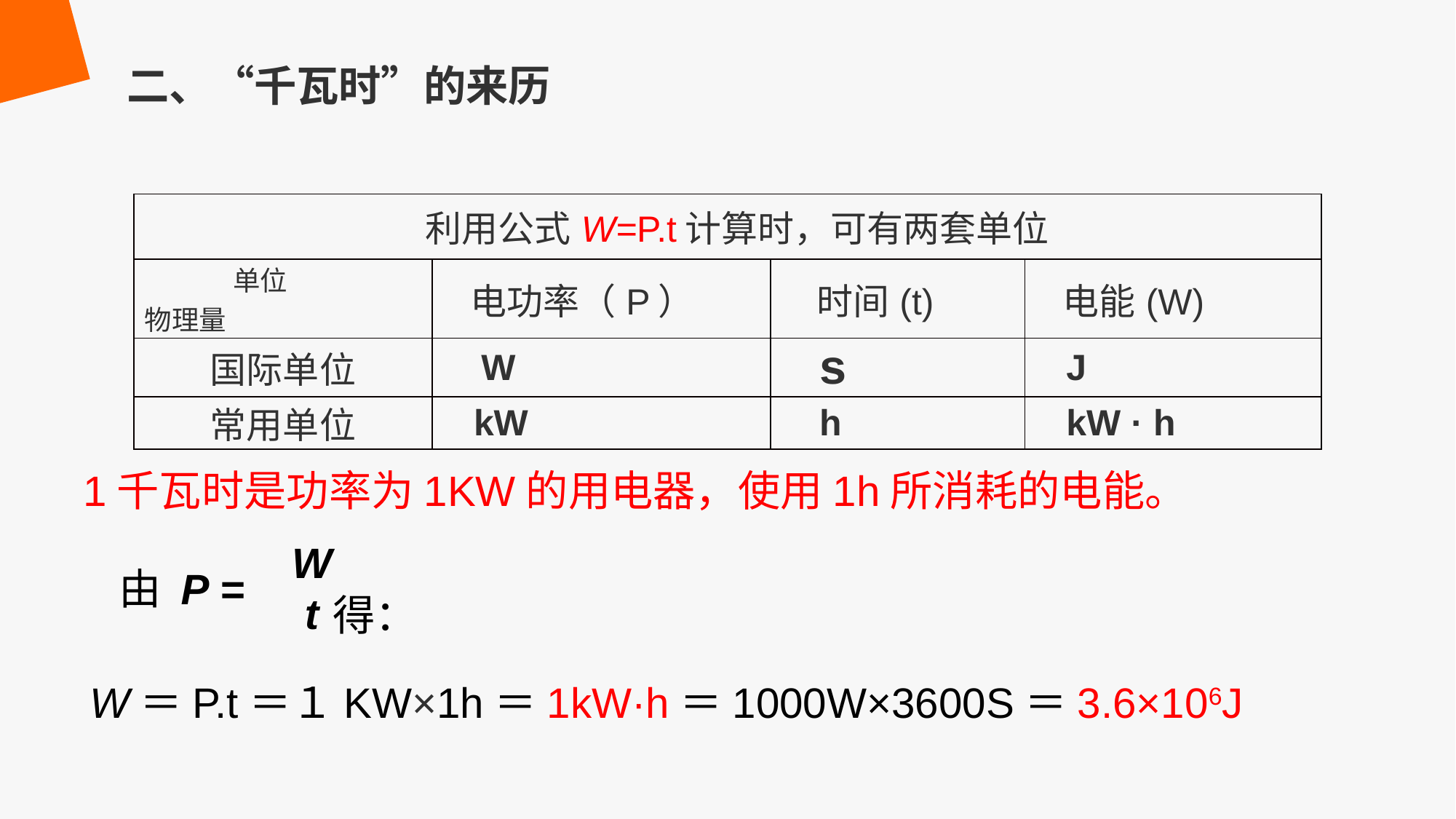

二、“千瓦时”的来历
| 利用公式W=P.t计算时，可有两套单位 |  |  |  |
| --- | --- | --- | --- |
| 单位 物理量 | 电功率（P） | 时间(t) | 电能(W) |
| 国际单位 | W | s | J |
| 常用单位 | kW | h | kW · h |
 1千瓦时是功率为1KW的用电器，使用1h所消耗的电能。
W
t
由 P =
            得：
W＝P.t＝１KW×1h＝1kW·h＝1000W×3600S＝3.6×106J